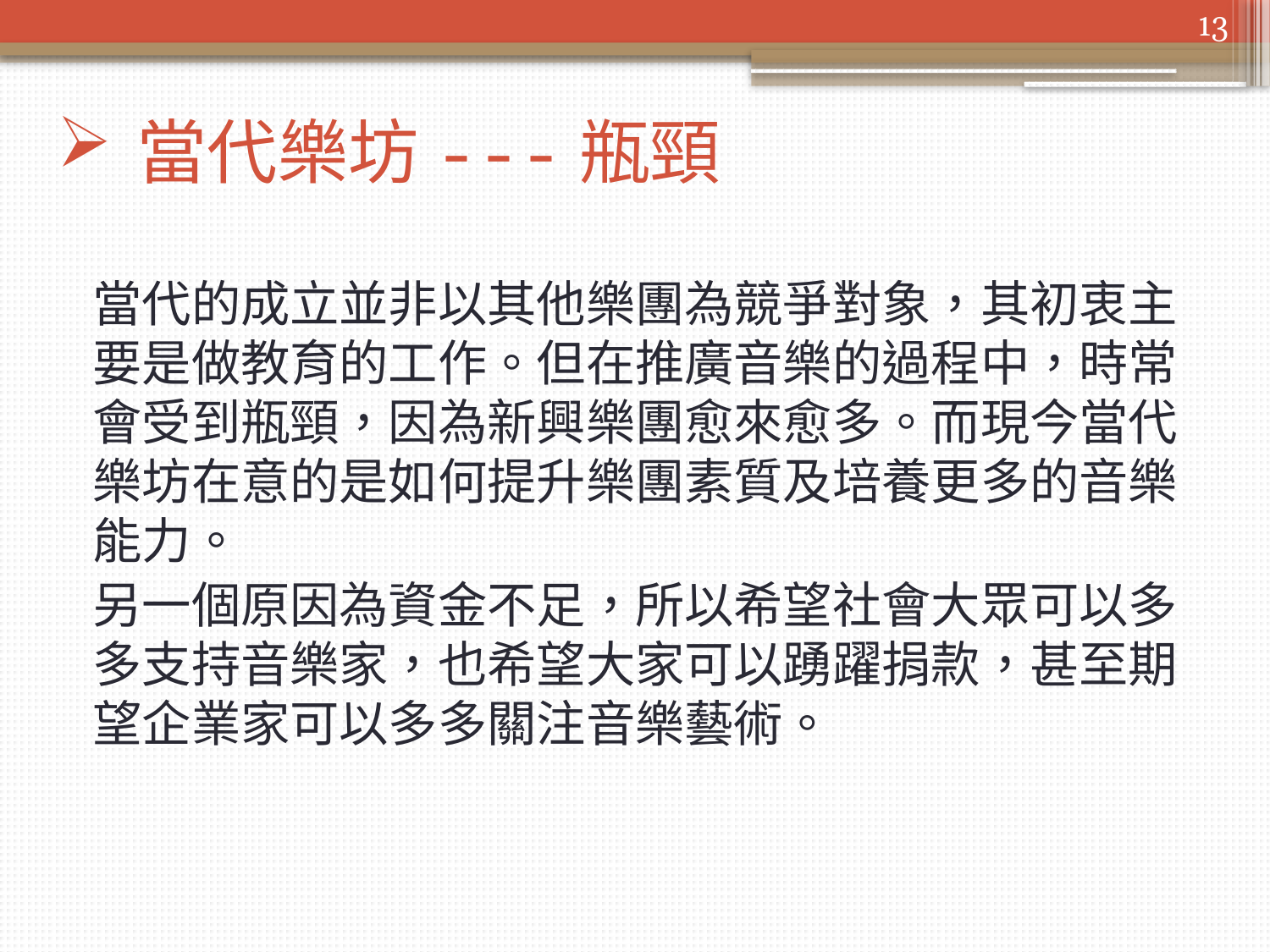

13
# 當代樂坊---瓶頸
當代的成立並非以其他樂團為競爭對象，其初衷主要是做教育的工作。但在推廣音樂的過程中，時常會受到瓶頸，因為新興樂團愈來愈多。而現今當代樂坊在意的是如何提升樂團素質及培養更多的音樂能力。
另一個原因為資金不足，所以希望社會大眾可以多多支持音樂家，也希望大家可以踴躍捐款，甚至期望企業家可以多多關注音樂藝術。